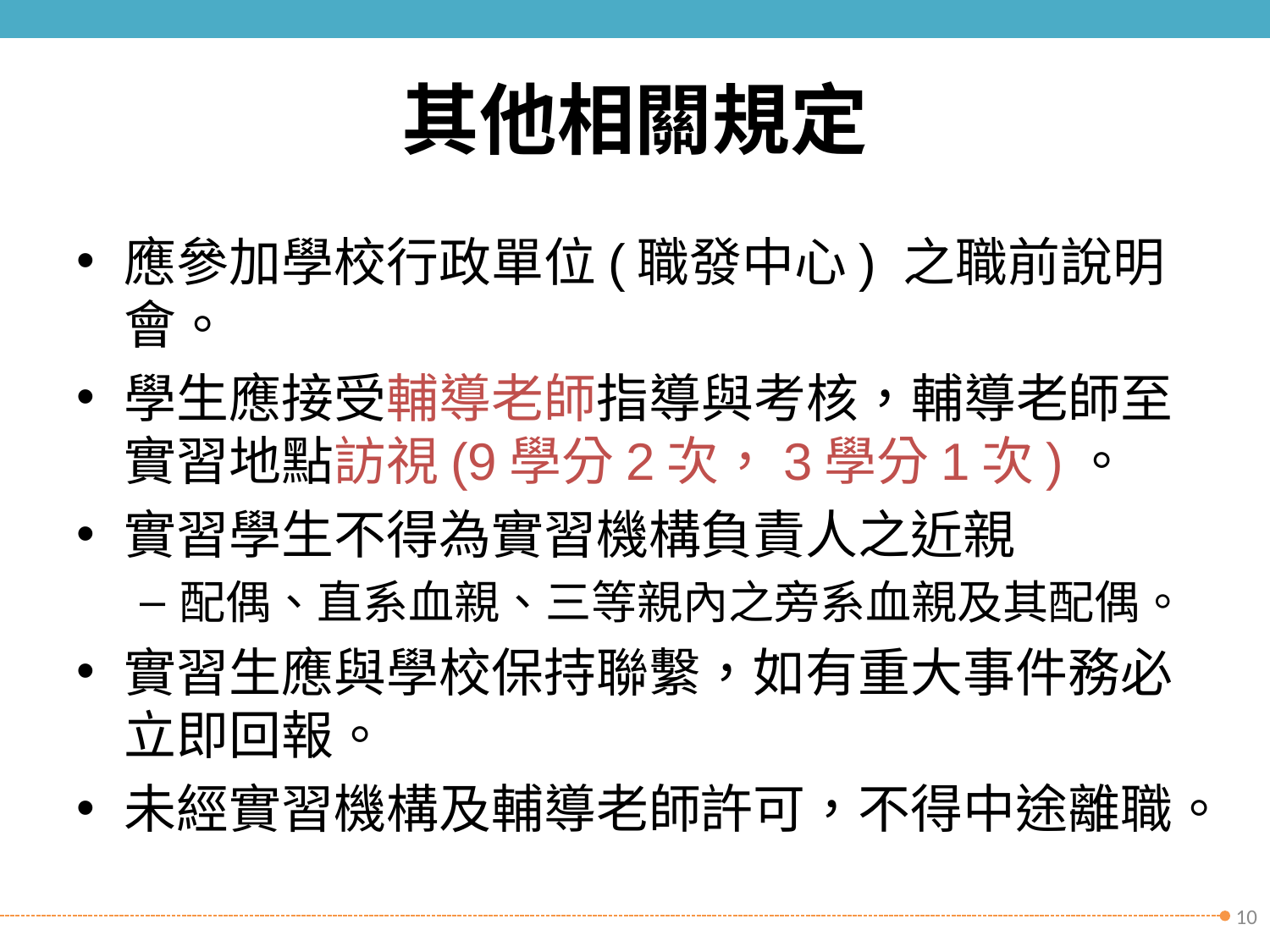

# 其他相關規定
應參加學校行政單位(職發中心) 之職前說明會。
學生應接受輔導老師指導與考核，輔導老師至實習地點訪視(9學分2次，3學分1次)。
實習學生不得為實習機構負責人之近親
配偶、直系血親、三等親內之旁系血親及其配偶。
實習生應與學校保持聯繫，如有重大事件務必立即回報。
未經實習機構及輔導老師許可，不得中途離職。

10